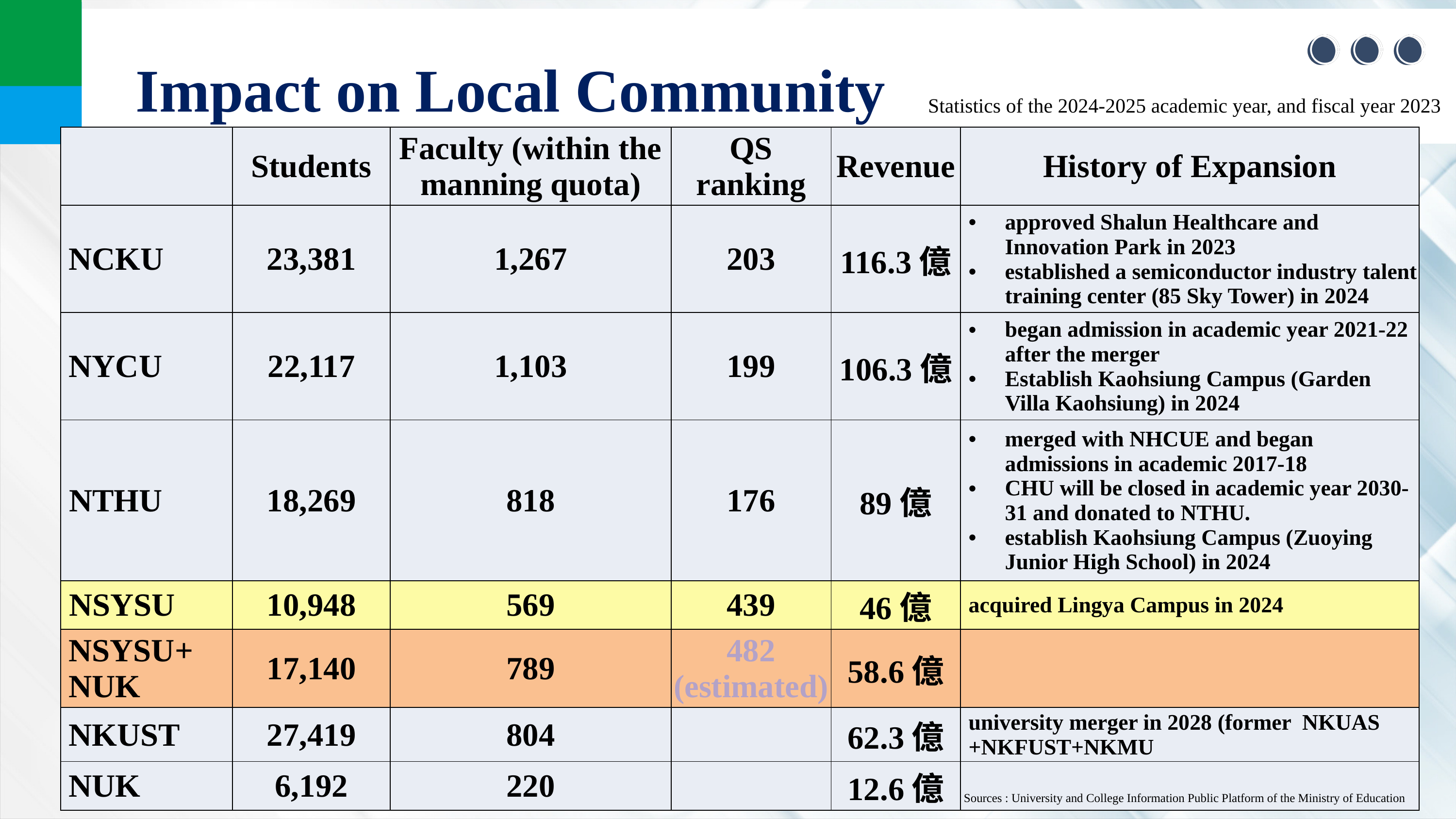

Impact on Local Community

Statistics of the 2024-2025 academic year, and fiscal year 2023

|  | Students | Faculty (within the manning quota) | QS ranking | Revenue | History of Expansion |
| --- | --- | --- | --- | --- | --- |
| NCKU | 23,381 | 1,267 | 203 | 116.3億 | approved Shalun Healthcare and Innovation Park in 2023 established a semiconductor industry talent training center (85 Sky Tower) in 2024 |
| NYCU | 22,117 | 1,103 | 199 | 106.3億 | began admission in academic year 2021-22 after the merger Establish Kaohsiung Campus (Garden Villa Kaohsiung) in 2024 |
| NTHU | 18,269 | 818 | 176 | 89億 | merged with NHCUE and began admissions in academic 2017-18 CHU will be closed in academic year 2030-31 and donated to NTHU. establish Kaohsiung Campus (Zuoying Junior High School) in 2024 |
| NSYSU | 10,948 | 569 | 439 | 46億 | acquired Lingya Campus in 2024 |
| NSYSU+ NUK | 17,140 | 789 | 482 (estimated) | 58.6億 |  |
| NKUST | 27,419 | 804 |  | 62.3億 | university merger in 2028 (former NKUAS +NKFUST+NKMU |
| NUK | 6,192 | 220 |  | 12.6億 |  |
25
Sources : University and College Information Public Platform of the Ministry of Education